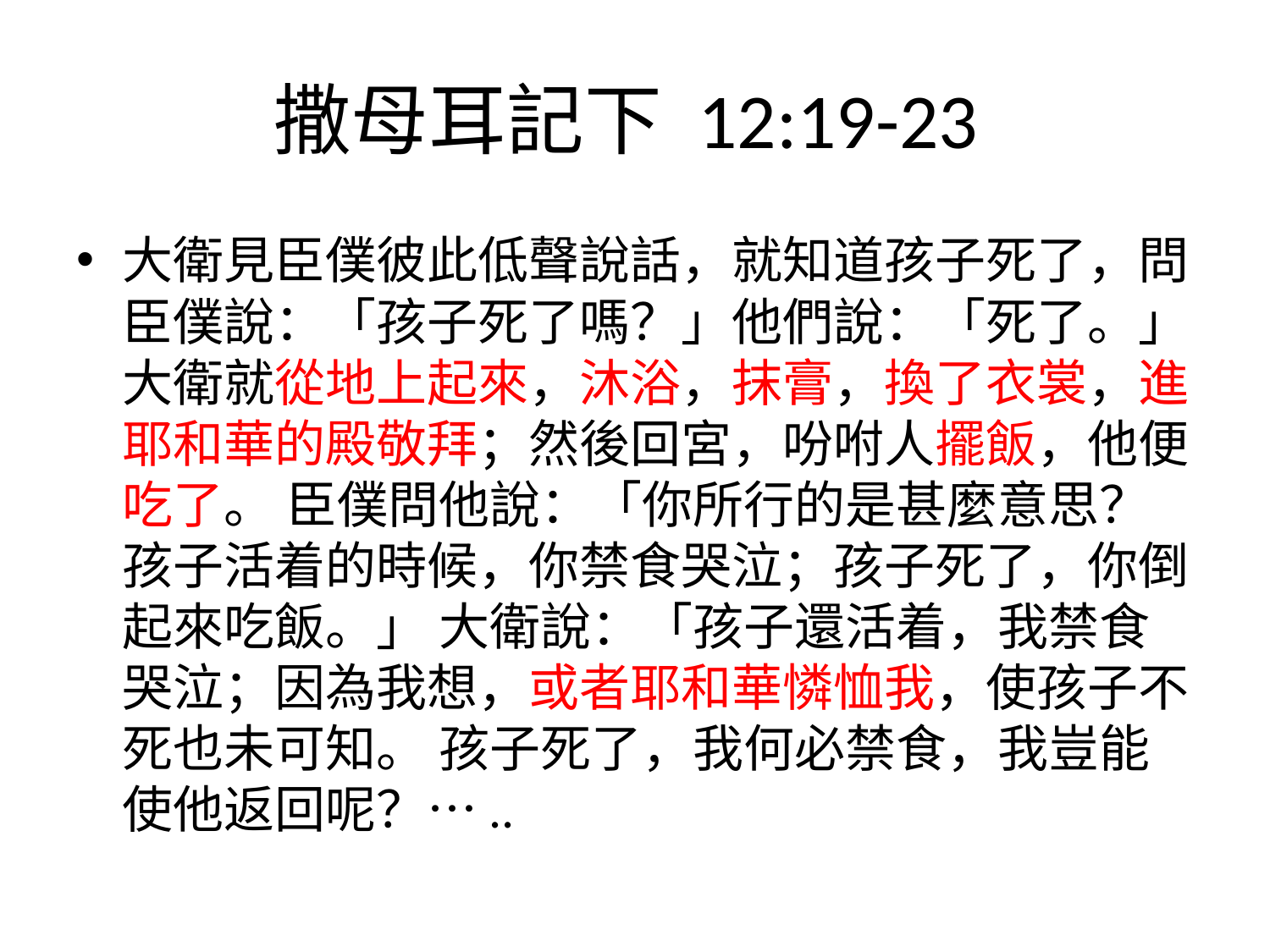

# 撒母耳記下‬ ‭12:19-23‬ ‭
大衛見臣僕彼此低聲說話，就知道孩子死了，問臣僕說：「孩子死了嗎？」他們說：「死了。」 大衛就從地上起來，沐浴，抹膏，換了衣裳，進耶和華的殿敬拜；然後回宮，吩咐人擺飯，他便吃了。 臣僕問他說：「你所行的是甚麼意思？孩子活着的時候，你禁食哭泣；孩子死了，你倒起來吃飯。」 大衛說：「孩子還活着，我禁食哭泣；因為我想，或者耶和華憐恤我，使孩子不死也未可知。 孩子死了，我何必禁食，我豈能使他返回呢？…..